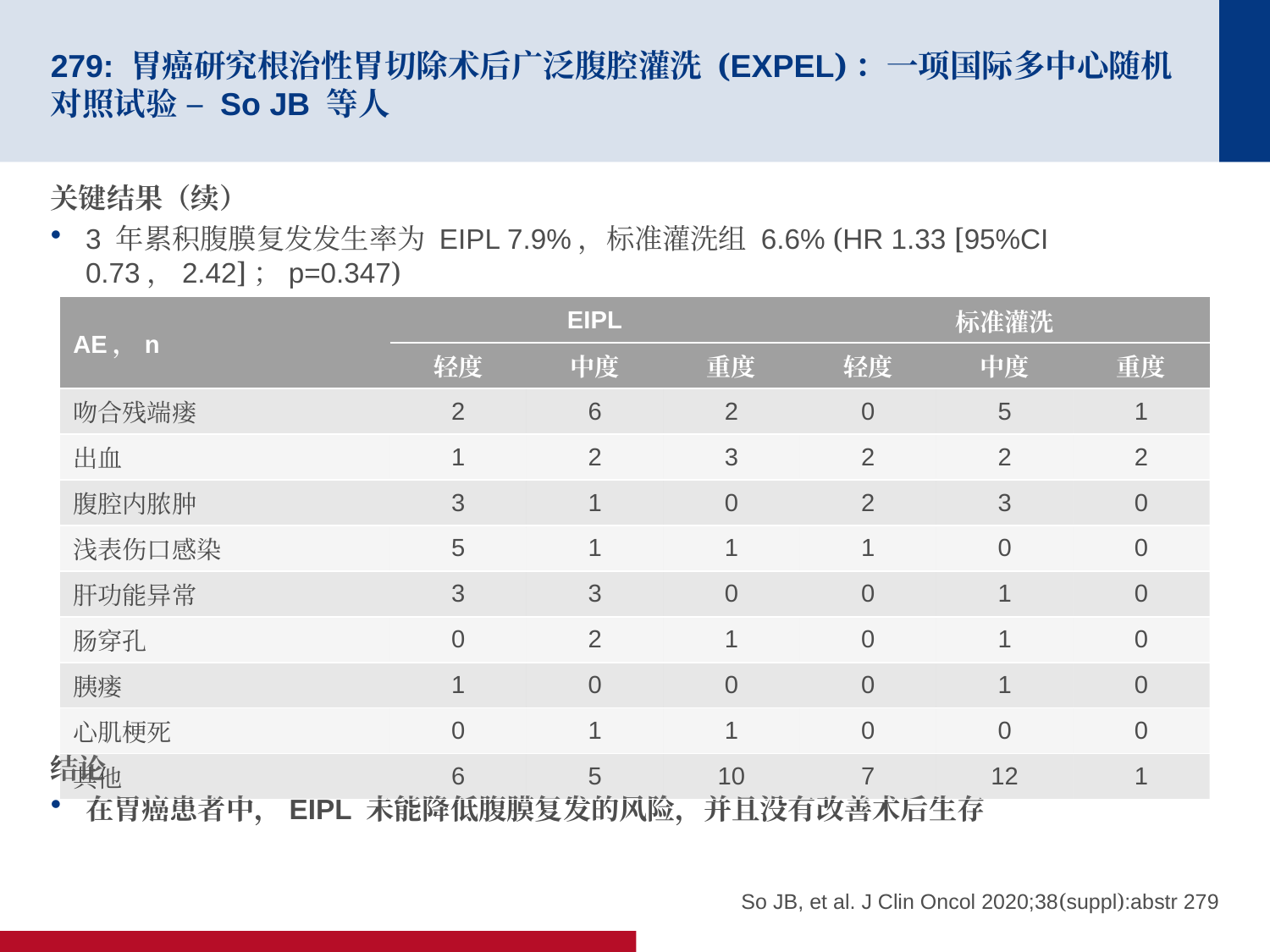

# 279: 胃癌研究根治性胃切除术后广泛腹腔灌洗 (EXPEL)：一项国际多中心随机对照试验 – So JB 等人
关键结果（续）
3 年累积腹膜复发发生率为 EIPL 7.9%，标准灌洗组 6.6% (HR 1.33 [95%CI 0.73，2.42]；p=0.347)
结论
在胃癌患者中，EIPL 未能降低腹膜复发的风险，并且没有改善术后生存

| AE，n | EIPL |  |  | 标准灌洗 |  |  |
| --- | --- | --- | --- | --- | --- | --- |
|  | 轻度 | 中度 | 重度 | 轻度 | 中度 | 重度 |
| 吻合残端瘘 | 2 | 6 | 2 | 0 | 5 | 1 |
| 出血 | 1 | 2 | 3 | 2 | 2 | 2 |
| 腹腔内脓肿 | 3 | 1 | 0 | 2 | 3 | 0 |
| 浅表伤口感染 | 5 | 1 | 1 | 1 | 0 | 0 |
| 肝功能异常 | 3 | 3 | 0 | 0 | 1 | 0 |
| 肠穿孔 | 0 | 2 | 1 | 0 | 1 | 0 |
| 胰瘘 | 1 | 0 | 0 | 0 | 1 | 0 |
| 心肌梗死 | 0 | 1 | 1 | 0 | 0 | 0 |
| 其他 | 6 | 5 | 10 | 7 | 12 | 1 |
So JB, et al. J Clin Oncol 2020;38(suppl):abstr 279